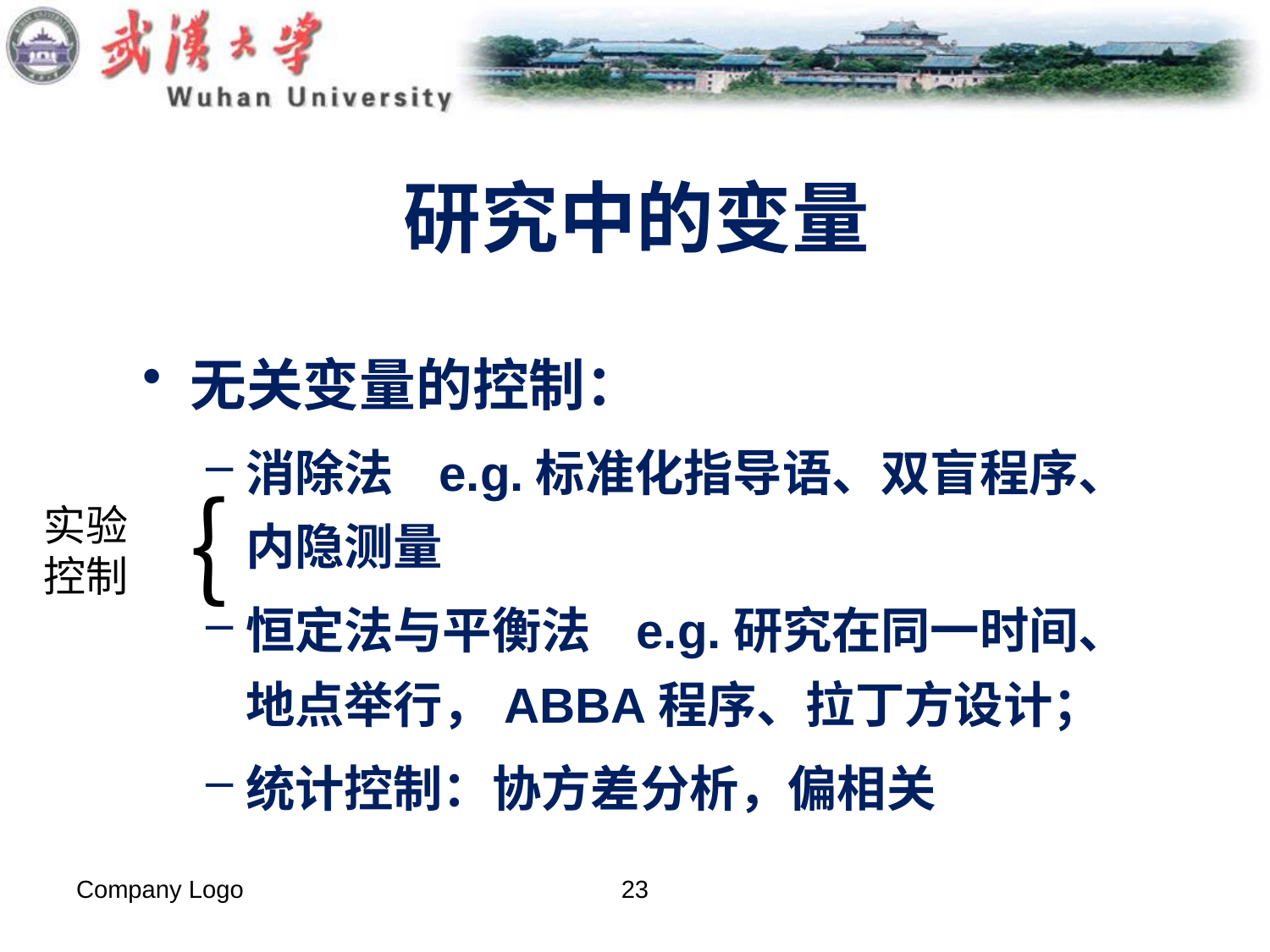

# 研究中的变量
无关变量的控制：
消除法   e.g.标准化指导语、双盲程序、内隐测量
恒定法与平衡法   e.g.研究在同一时间、地点举行，ABBA程序、拉丁方设计；
统计控制：协方差分析，偏相关
｛
实验控制
Company Logo
23